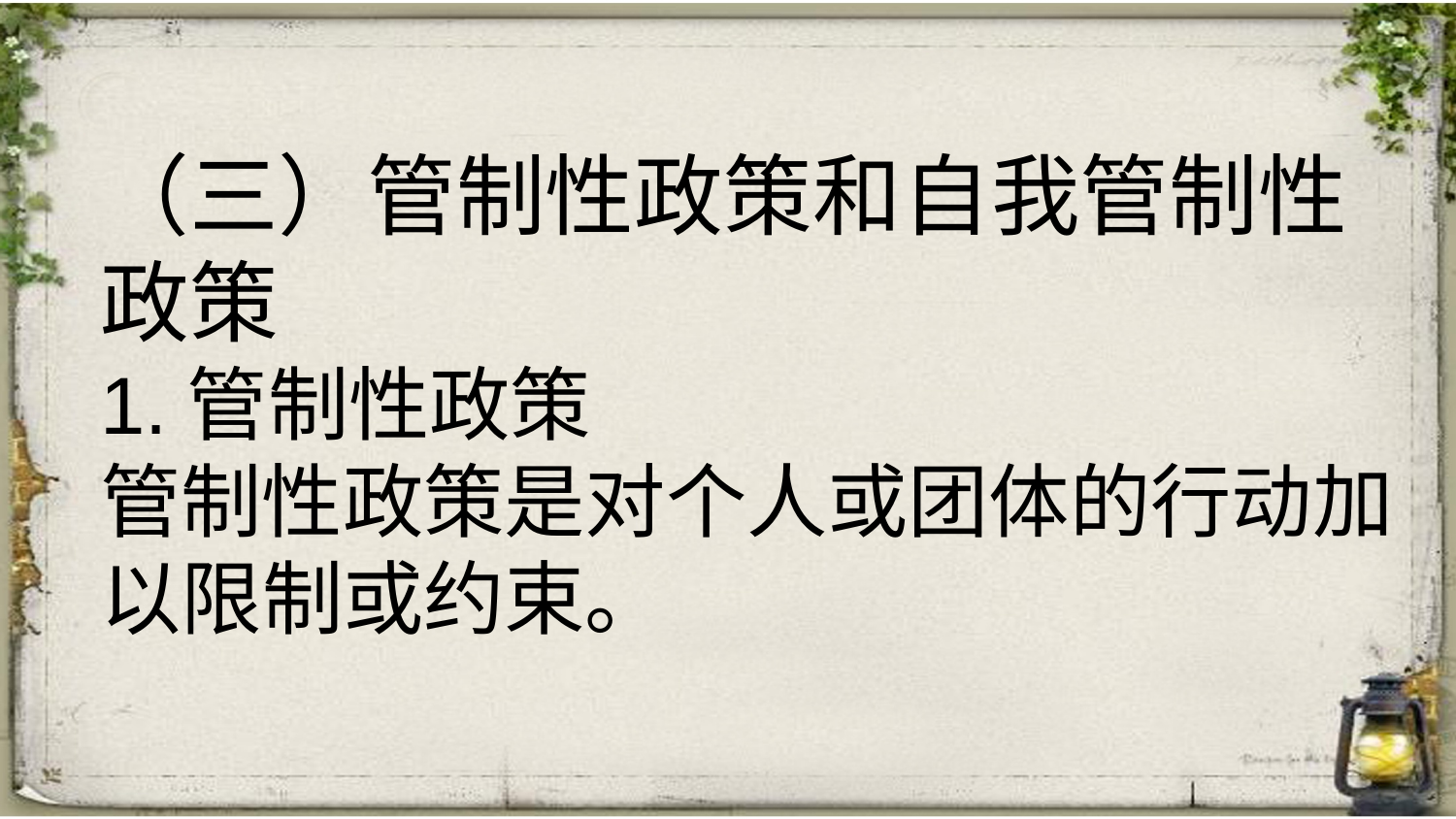

（三）管制性政策和自我管制性政策
1.管制性政策
管制性政策是对个人或团体的行动加以限制或约束。